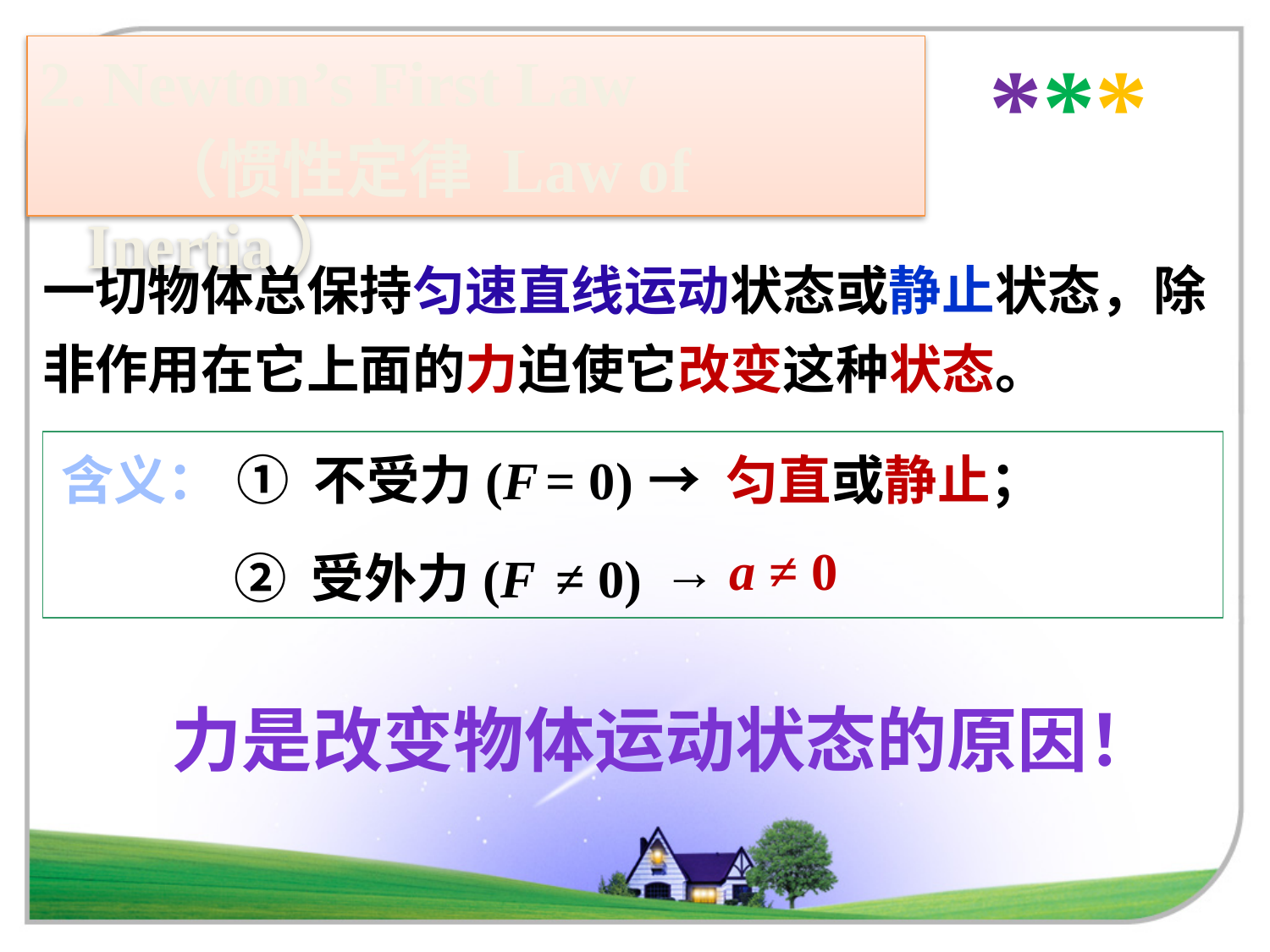

***
2. Newton’s First Law
       （惯性定律 Law of Inertia）
一切物体总保持匀速直线运动状态或静止状态，除非作用在它上面的力迫使它改变这种状态。

含义：
→ 匀直或静止；
① 不受力(F = 0)
→ a ≠ 0
② 受外力(F  ≠ 0)
力是改变物体运动状态的原因！